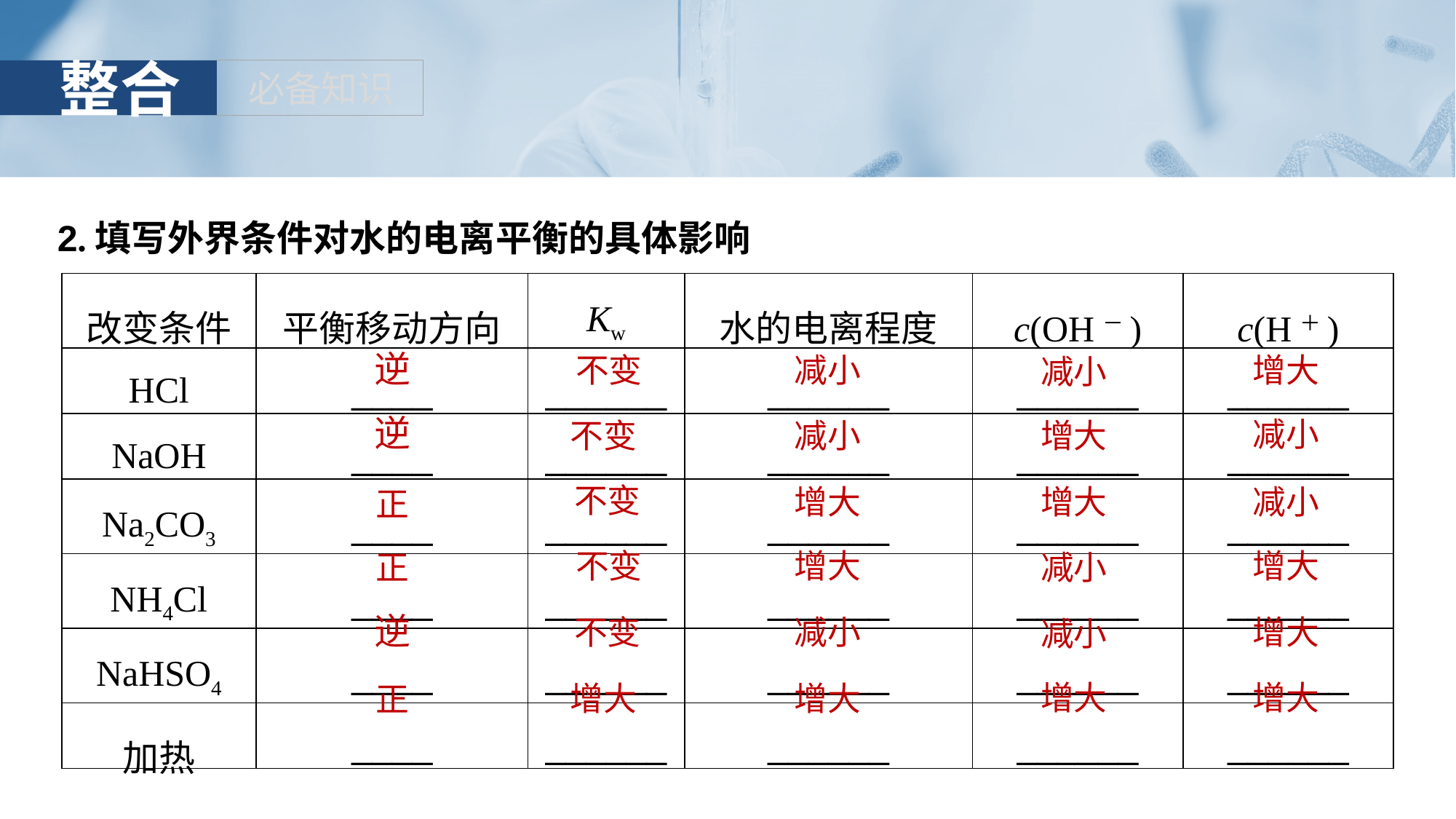

2.填写外界条件对水的电离平衡的具体影响
| 改变条件 | 平衡移动方向 | Kw | 水的电离程度 | c(OH－) | c(H＋) |
| --- | --- | --- | --- | --- | --- |
| HCl | \_\_\_\_ | \_\_\_\_\_\_ | \_\_\_\_\_\_ | \_\_\_\_\_\_ | \_\_\_\_\_\_ |
| NaOH | \_\_\_\_ | \_\_\_\_\_\_ | \_\_\_\_\_\_ | \_\_\_\_\_\_ | \_\_\_\_\_\_ |
| Na2CO3 | \_\_\_\_ | \_\_\_\_\_\_ | \_\_\_\_\_\_ | \_\_\_\_\_\_ | \_\_\_\_\_\_ |
| NH4Cl | \_\_\_\_ | \_\_\_\_\_\_ | \_\_\_\_\_\_ | \_\_\_\_\_\_ | \_\_\_\_\_\_ |
| NaHSO4 | \_\_\_\_ | \_\_\_\_\_\_ | \_\_\_\_\_\_ | \_\_\_\_\_\_ | \_\_\_\_\_\_ |
| 加热 | \_\_\_\_ | \_\_\_\_\_\_ | \_\_\_\_\_\_ | \_\_\_\_\_\_ | \_\_\_\_\_\_ |
逆
不变
减小
增大
减小
逆
减小
减小
不变
增大
不变
增大
增大
减小
正
不变
增大
增大
正
减小
逆
不变
减小
增大
减小
增大
增大
增大
增大
正